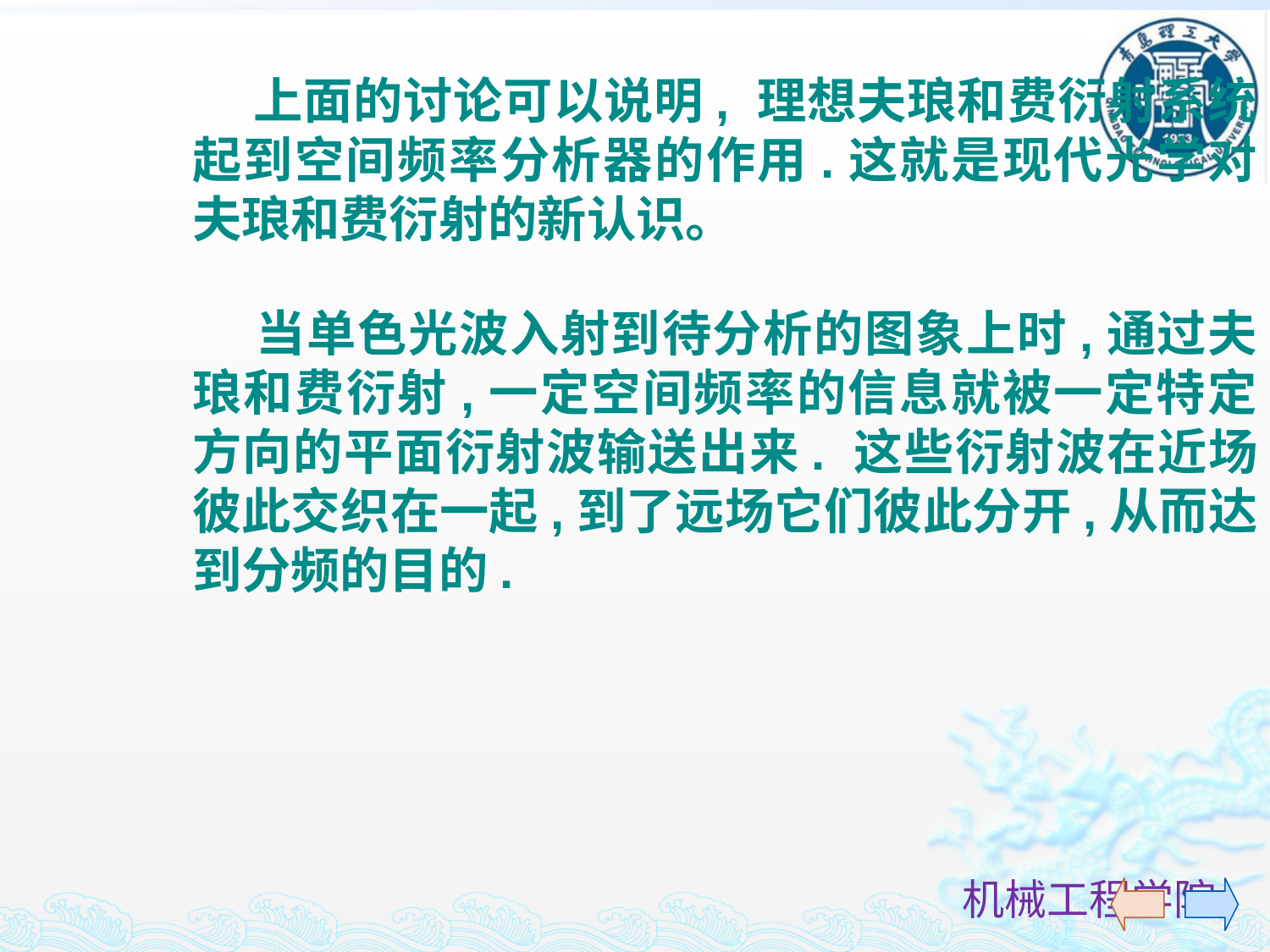

上面的讨论可以说明, 理想夫琅和费衍射系统起到空间频率分析器的作用.这就是现代光学对夫琅和费衍射的新认识。
    当单色光波入射到待分析的图象上时,通过夫琅和费衍射,一定空间频率的信息就被一定特定方向的平面衍射波输送出来. 这些衍射波在近场彼此交织在一起,到了远场它们彼此分开,从而达到分频的目的.